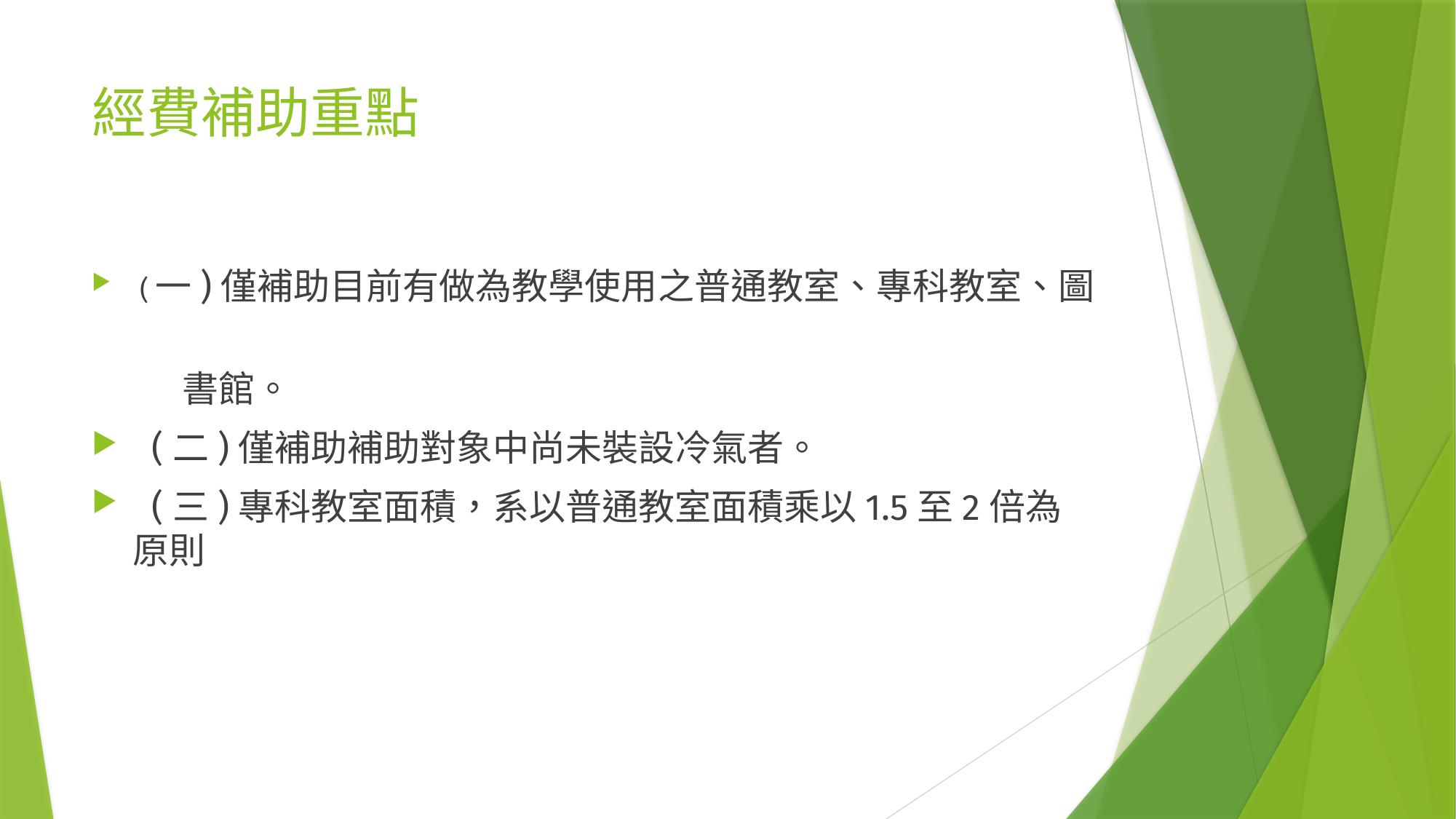

# 經費補助重點
 (一)僅補助目前有做為教學使用之普通教室、專科教室、圖
          書館。
  (二)僅補助補助對象中尚未裝設冷氣者。
  (三)專科教室面積，系以普通教室面積乘以1.5至2倍為原則